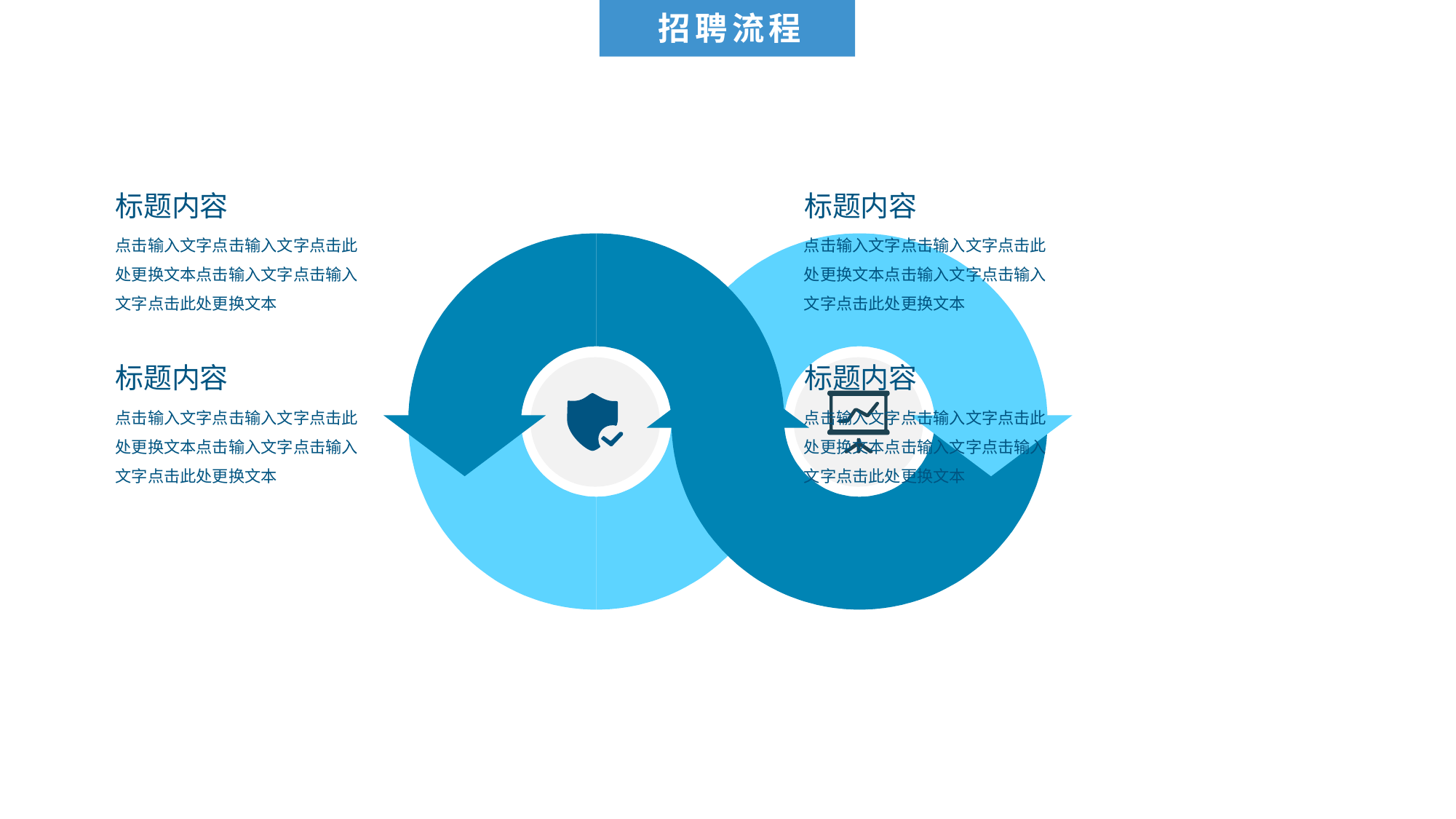

招聘流程
点击输入文字点击输入文字点击此处更换文本点击输入文字点击输入文字点击此处更换文本

标题内容
点击输入文字点击输入文字点击此处更换文本点击输入文字点击输入文字点击此处更换文本

标题内容

点击输入文字点击输入文字点击此处更换文本点击输入文字点击输入文字点击此处更换文本

标题内容
点击输入文字点击输入文字点击此处更换文本点击输入文字点击输入文字点击此处更换文本

标题内容